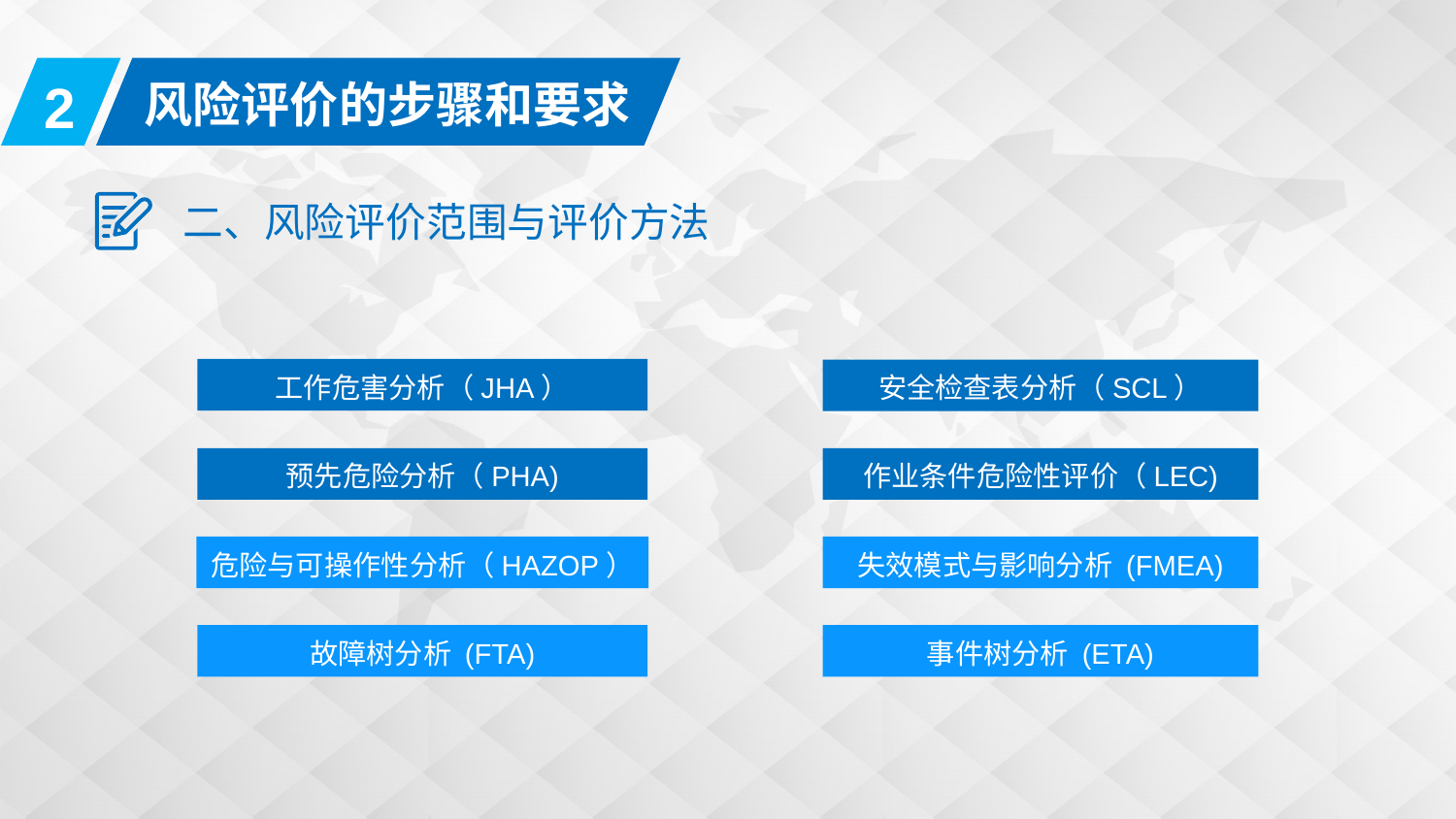

2
风险评价的步骤和要求
二、风险评价范围与评价方法

工作危害分析（JHA）
安全检查表分析（SCL）
预先危险分析（PHA)
作业条件危险性评价（LEC)
危险与可操作性分析（HAZOP）
失效模式与影响分析 (FMEA)
故障树分析 (FTA)
事件树分析 (ETA)